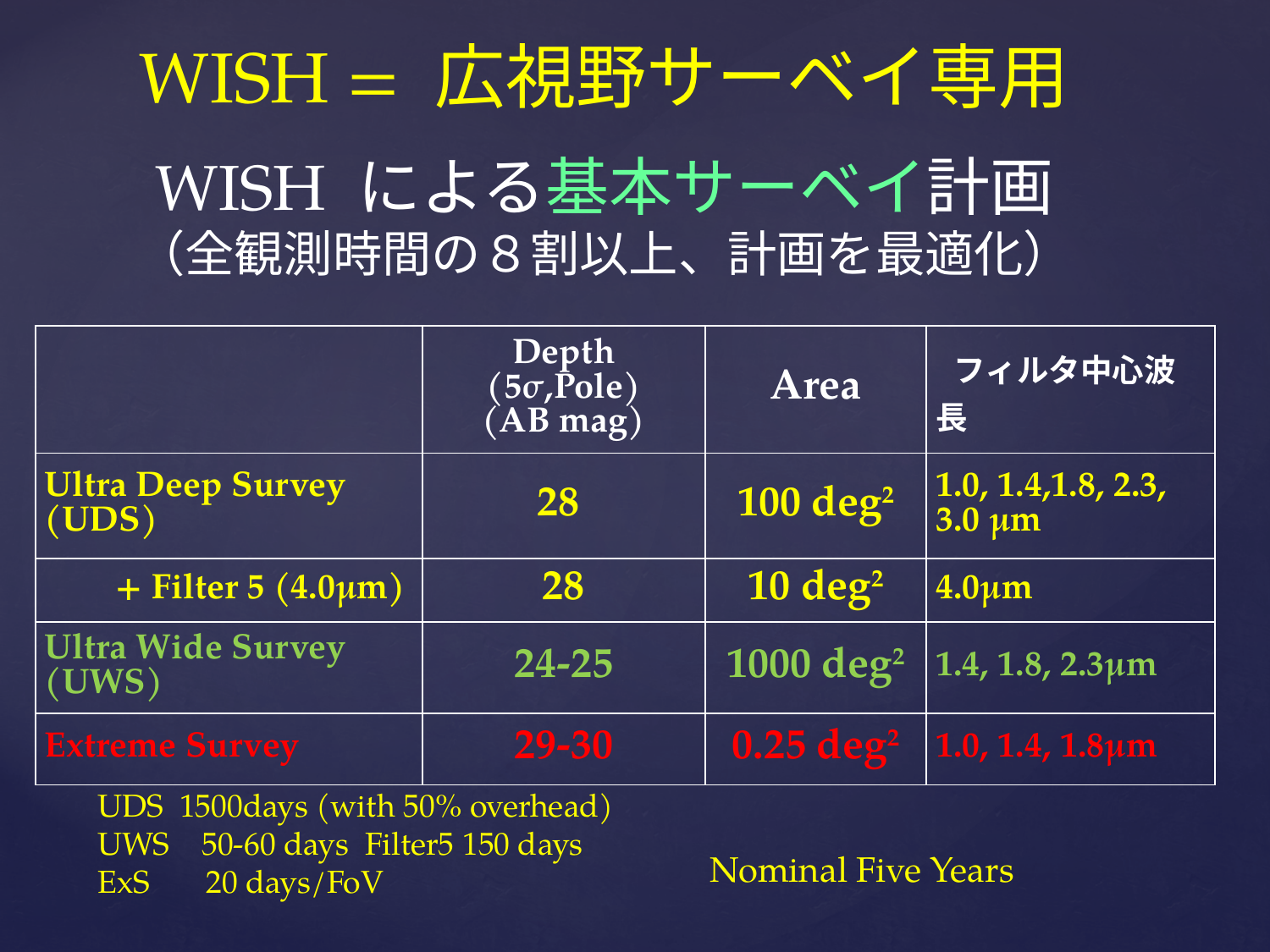

WISH = 広視野サーベイ専用

WISH による基本サーベイ計画
（全観測時間の８割以上、計画を最適化）
|  | Depth (5σ,Pole) (AB mag) | Area | フィルタ中心波長 |
| --- | --- | --- | --- |
| Ultra Deep Survey (UDS) | 28 | 100 deg2 | 1.0, 1.4,1.8, 2.3, 3.0 μm |
| + Filter 5 (4.0μm) | 28 | 10 deg2 | 4.0μm |
| Ultra Wide Survey (UWS) | 24-25 | 1000 deg2 | 1.4, 1.8, 2.3μm |
| Extreme Survey | 29-30 | 0.25 deg2 | 1.0, 1.4, 1.8μm |
UDS  1500days (with 50% overhead)
UWS    50-60 days  Filter5 150 days
ExS       20 days/FoV
Nominal Five Years